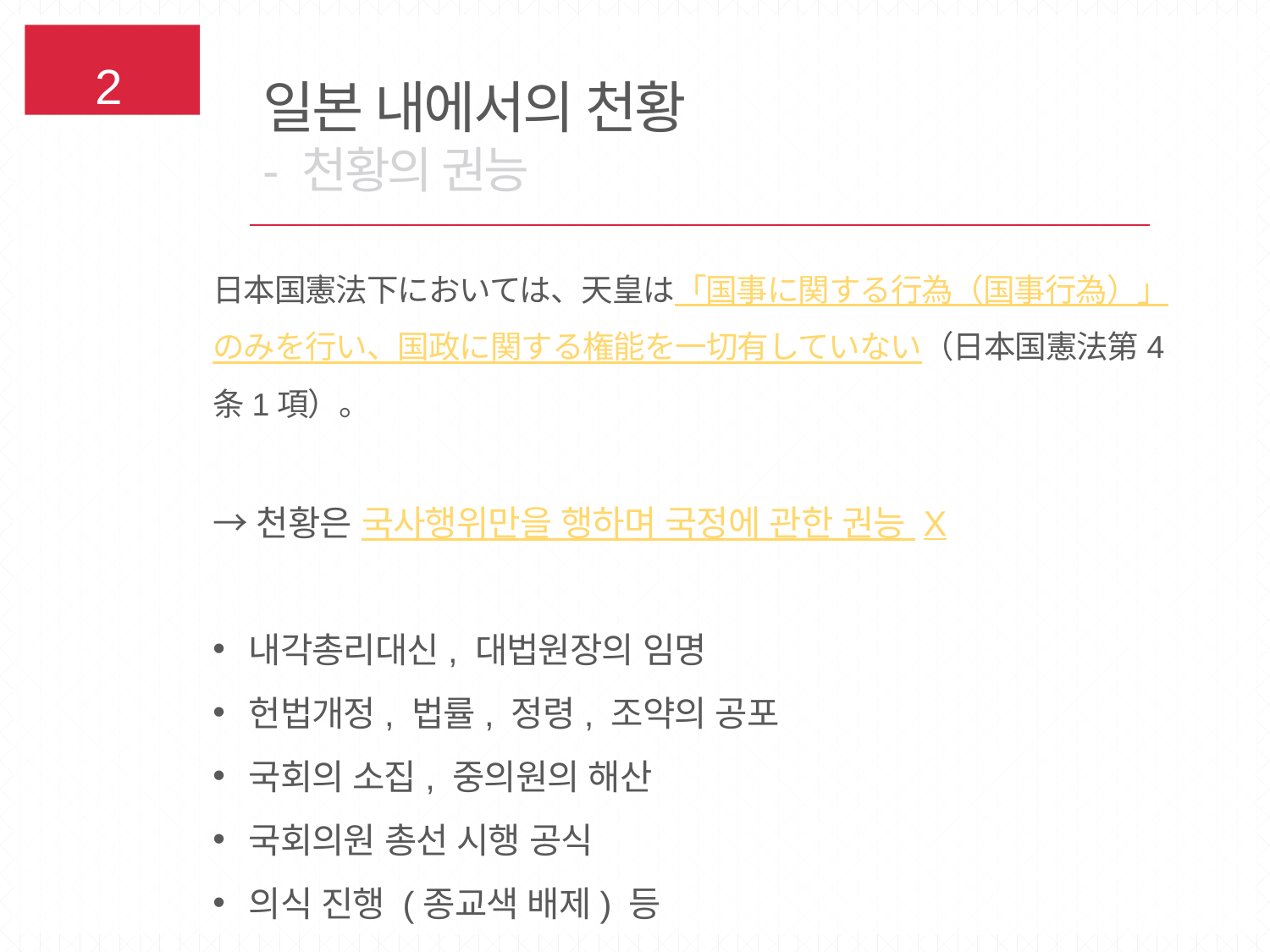

일본 내에서의 천황
- 천황의 권능

2
日本国憲法下においては、天皇は「国事に関する行為（国事行為）」のみを行い、国政に関する権能を一切有していない（日本国憲法第4条1項）。

→천황은 국사행위만을 행하며 국정에 관한 권능 X

내각총리대신, 대법원장의 임명
헌법개정, 법률, 정령, 조약의 공포
국회의 소집, 중의원의 해산
국회의원 총선 시행 공식
의식 진행 (종교색 배제) 등